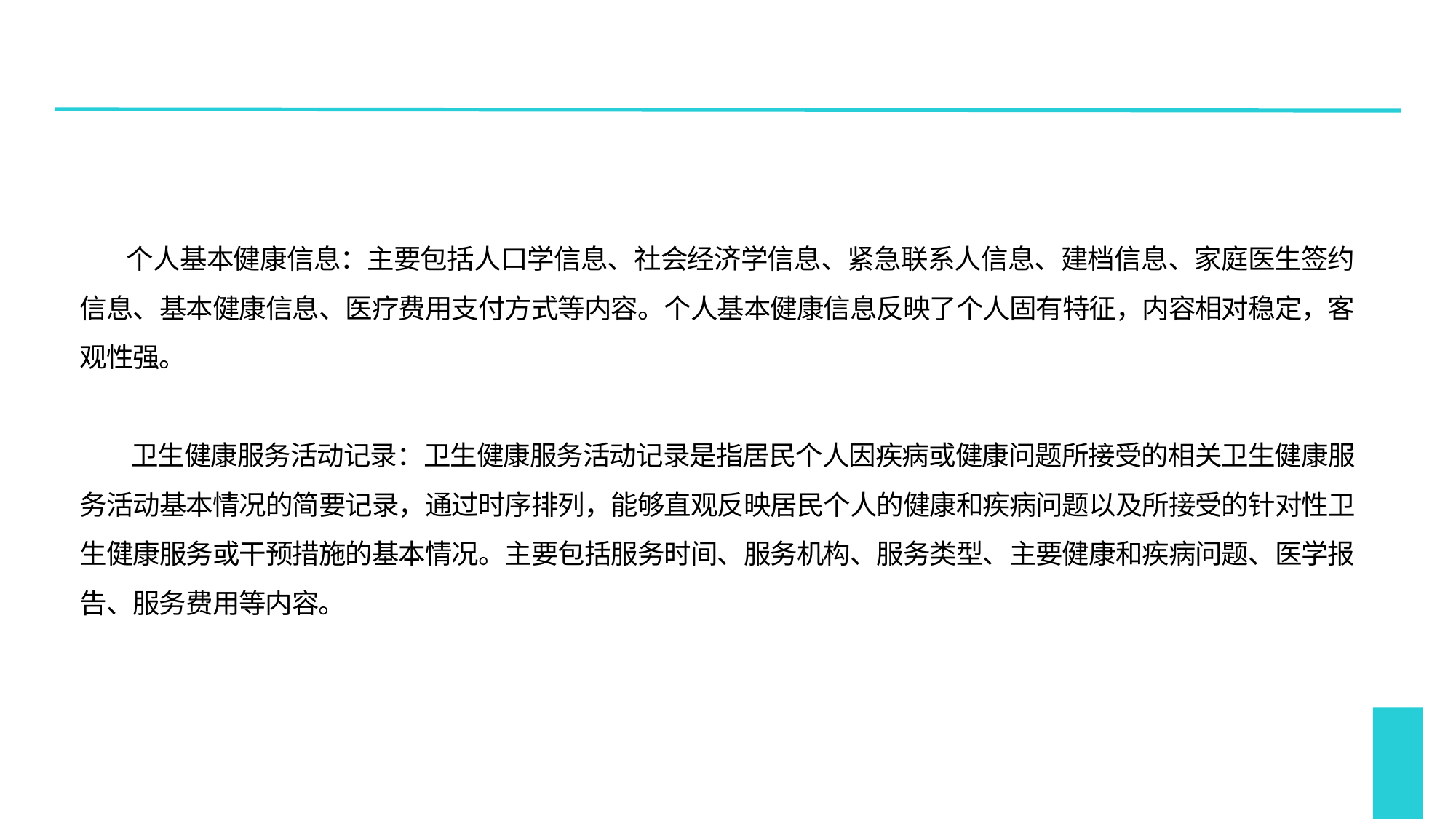

个人基本健康信息：主要包括人口学信息、社会经济学信息、紧急联系人信息、建档信息、家庭医生签约信息、基本健康信息、医疗费用支付方式等内容。个人基本健康信息反映了个人固有特征，内容相对稳定，客观性强。

        卫生健康服务活动记录：卫生健康服务活动记录是指居民个人因疾病或健康问题所接受的相关卫生健康服务活动基本情况的简要记录，通过时序排列，能够直观反映居民个人的健康和疾病问题以及所接受的针对性卫生健康服务或干预措施的基本情况。主要包括服务时间、服务机构、服务类型、主要健康和疾病问题、医学报告、服务费用等内容。